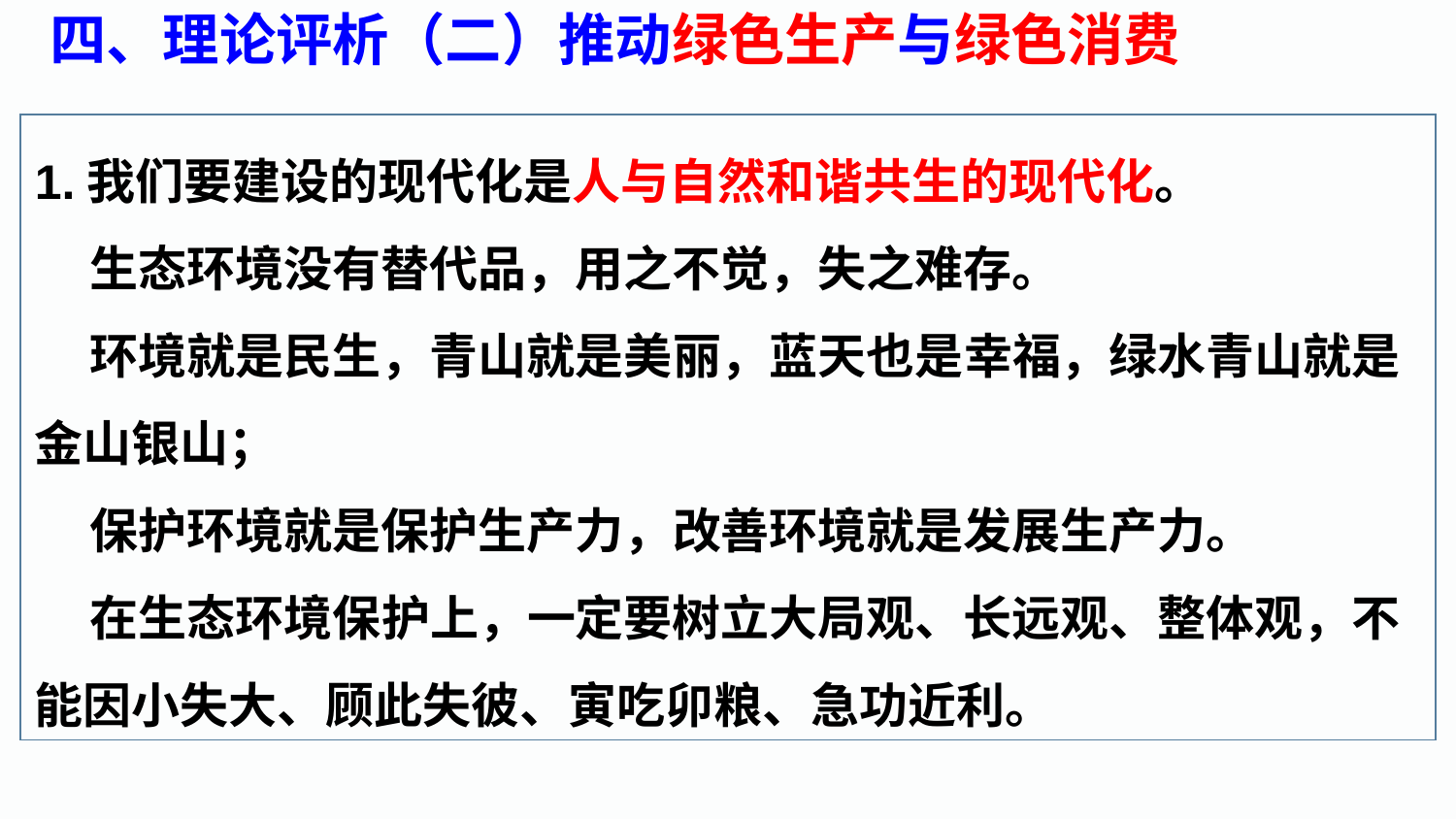

四、理论评析（二）推动绿色生产与绿色消费
1.我们要建设的现代化是人与自然和谐共生的现代化。
    生态环境没有替代品，用之不觉，失之难存。
    环境就是民生，青山就是美丽，蓝天也是幸福，绿水青山就是金山银山；
    保护环境就是保护生产力，改善环境就是发展生产力。
    在生态环境保护上，一定要树立大局观、长远观、整体观，不能因小失大、顾此失彼、寅吃卯粮、急功近利。